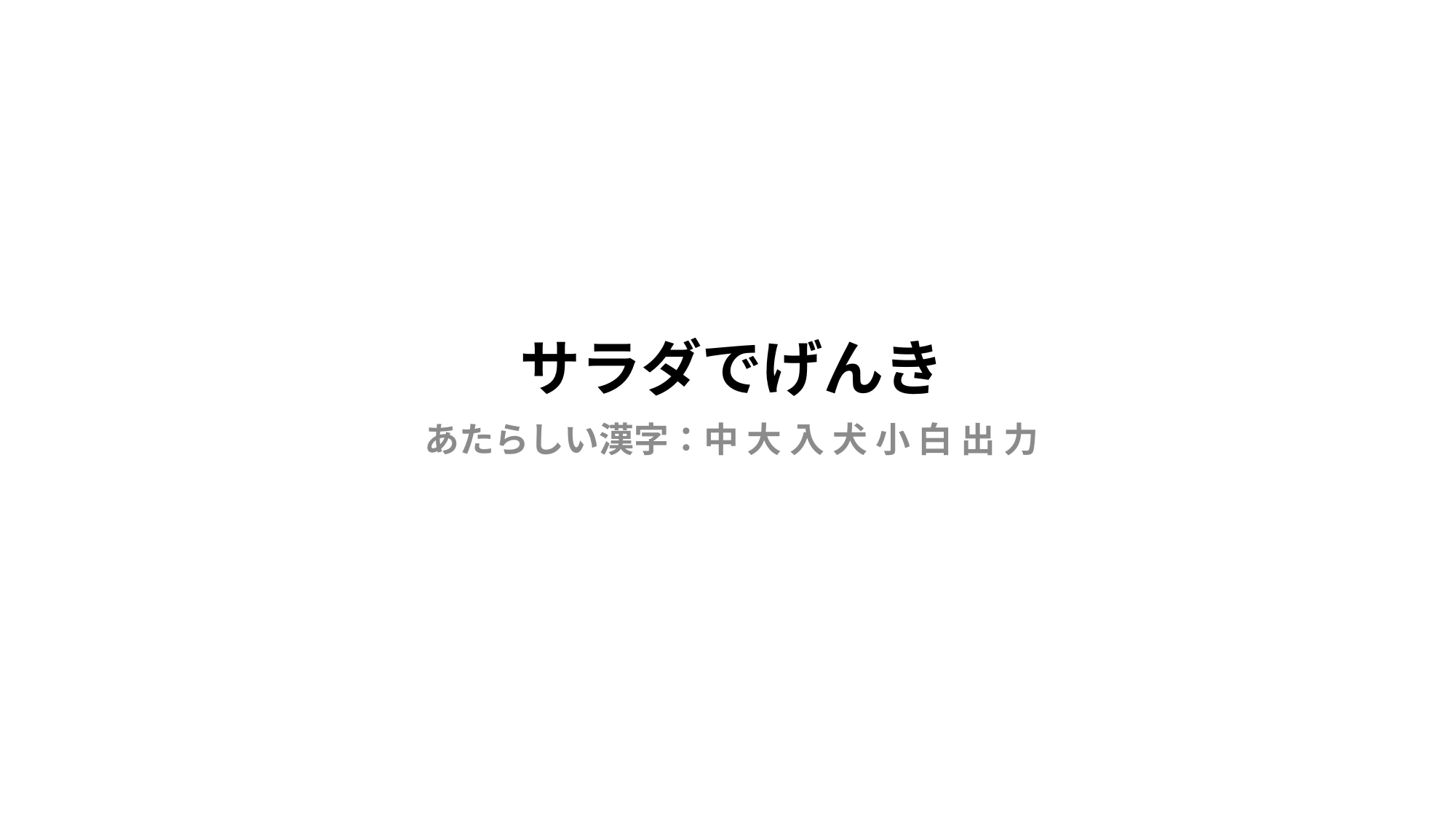

# サラダでげんき
あたらしい漢字：中 大 入 犬 小 白 出 力